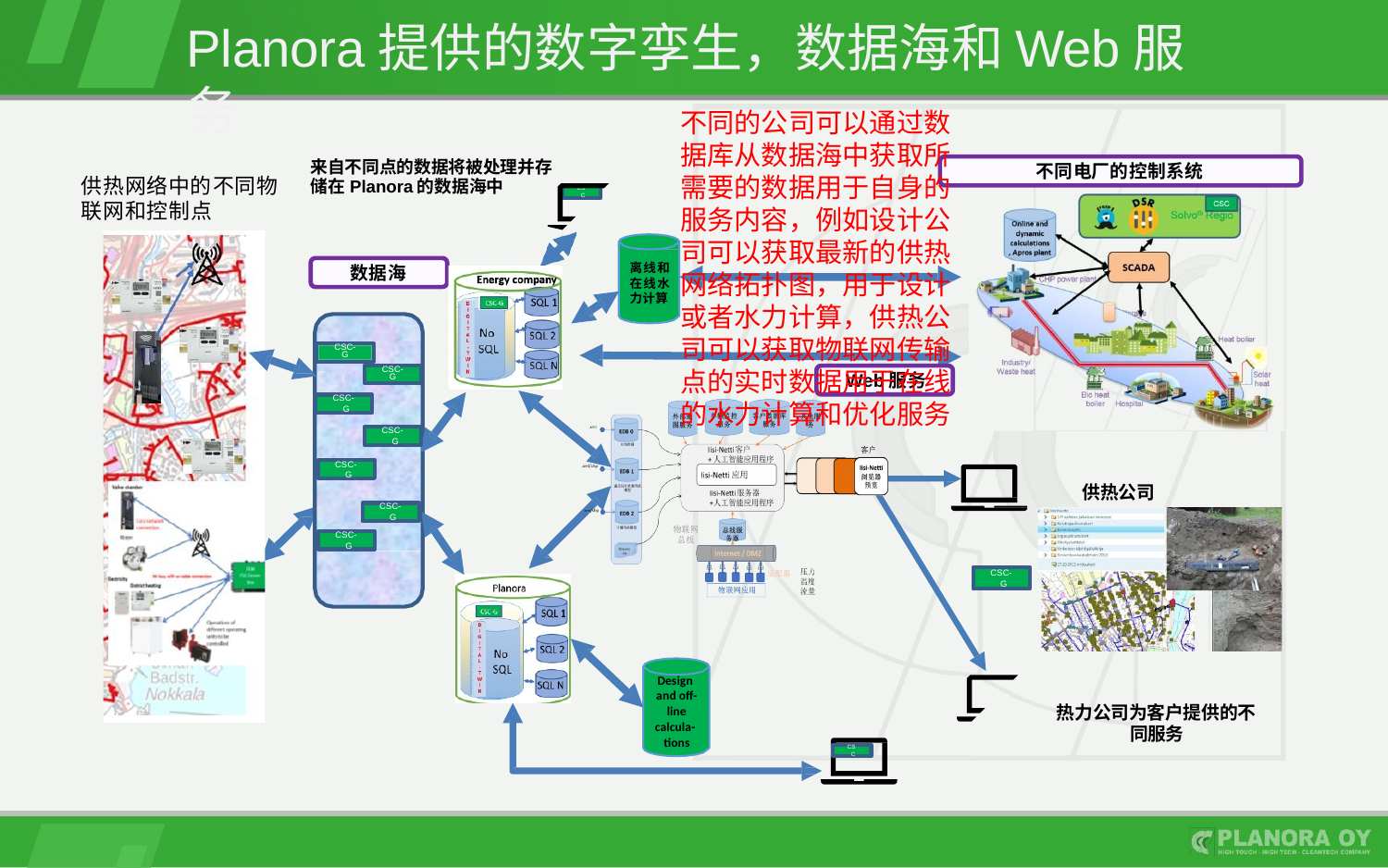

# Planora提供的数字孪生，数据海和Web服务
不同的公司可以通过数据库从数据海中获取所需要的数据用于自身的服务内容，例如设计公司可以获取最新的供热网络拓扑图，用于设计或者水力计算，供热公司可以获取物联网传输点的实时数据用于在线的水力计算和优化服务
来自不同点的数据将被处理并存 储在Planora的数据海中

不同电厂的控制系统
供热网络中的不同物
联网和控制点
CS  C

离线和 在线水 力计算

数据海

CSC-
G

Web服务
CSC-
G

CSC-  G

CSC-  G

CSC-  G

供热公司

CSC-  G
CSC-  G

CSC-  G

Design  and off-  line  calcula-  tions

热力公司为客户提供的不 同服务

CS  C